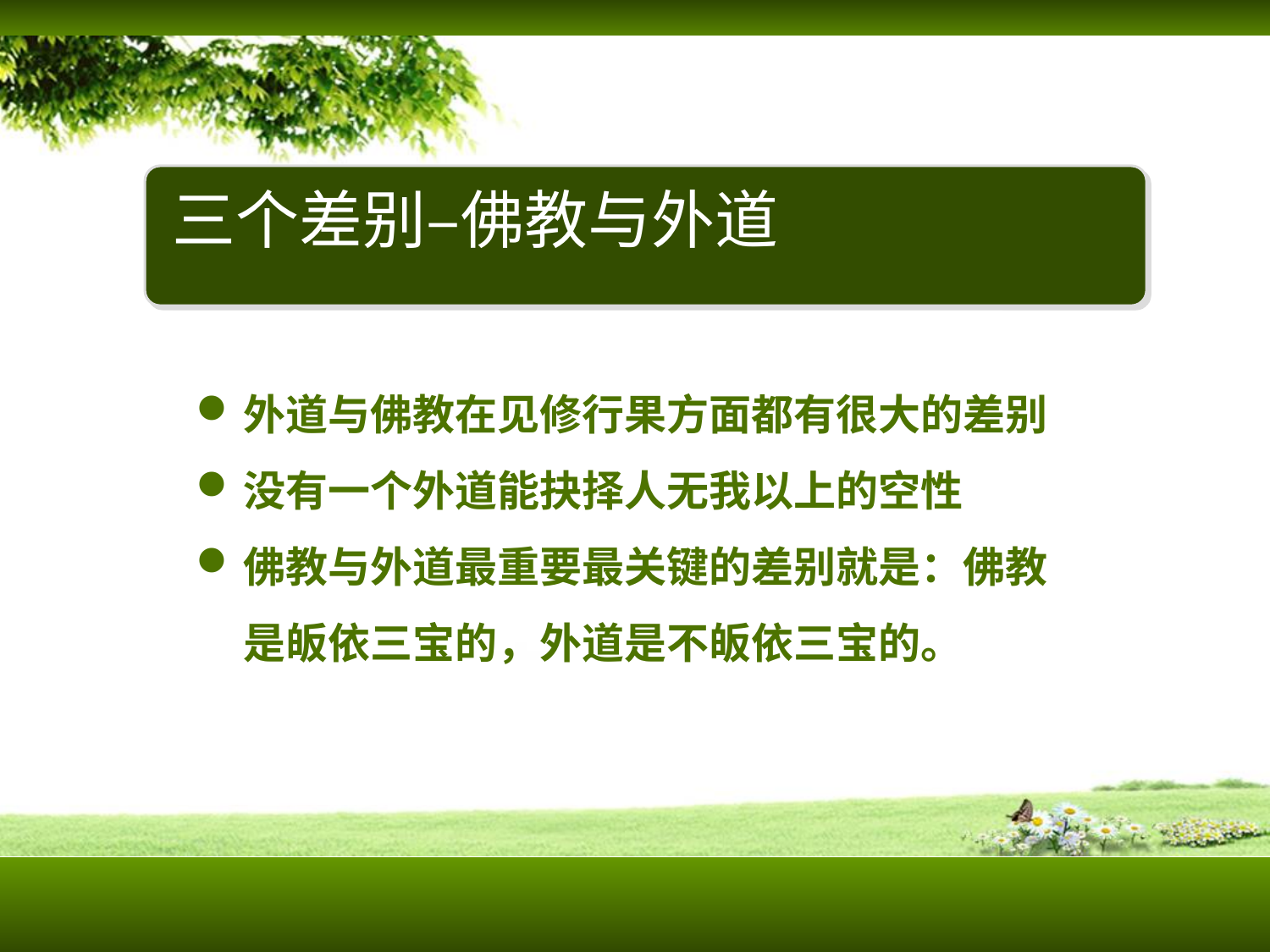

三个差别–佛教与外道
外道与佛教在见修行果方面都有很大的差别
没有一个外道能抉择人无我以上的空性
佛教与外道最重要最关键的差别就是：佛教是皈依三宝的，外道是不皈依三宝的。